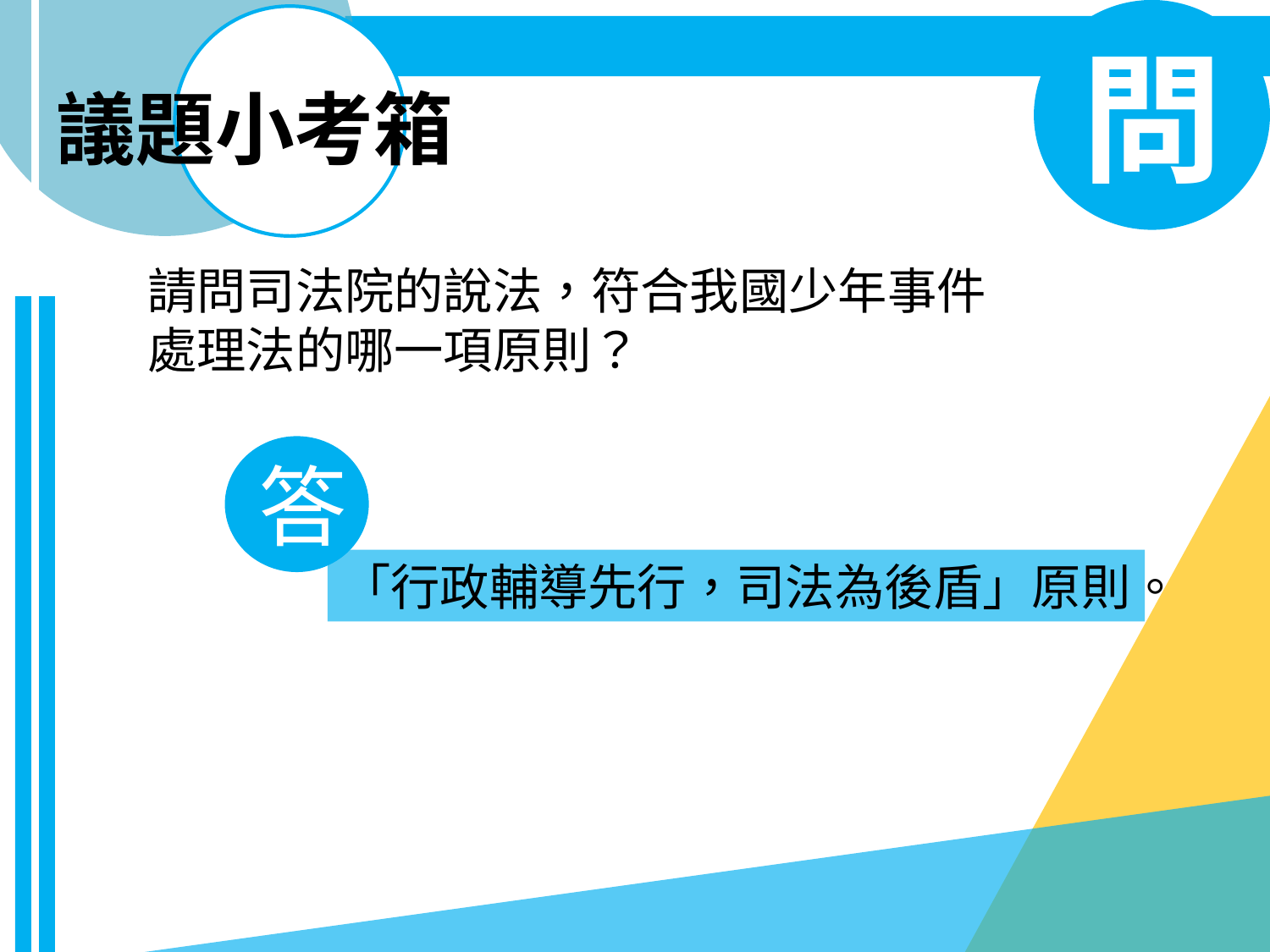

# 議題小考箱
請問司法院的說法，符合我國少年事件處理法的哪一項原則？
答
「行政輔導先行，司法為後盾」原則。